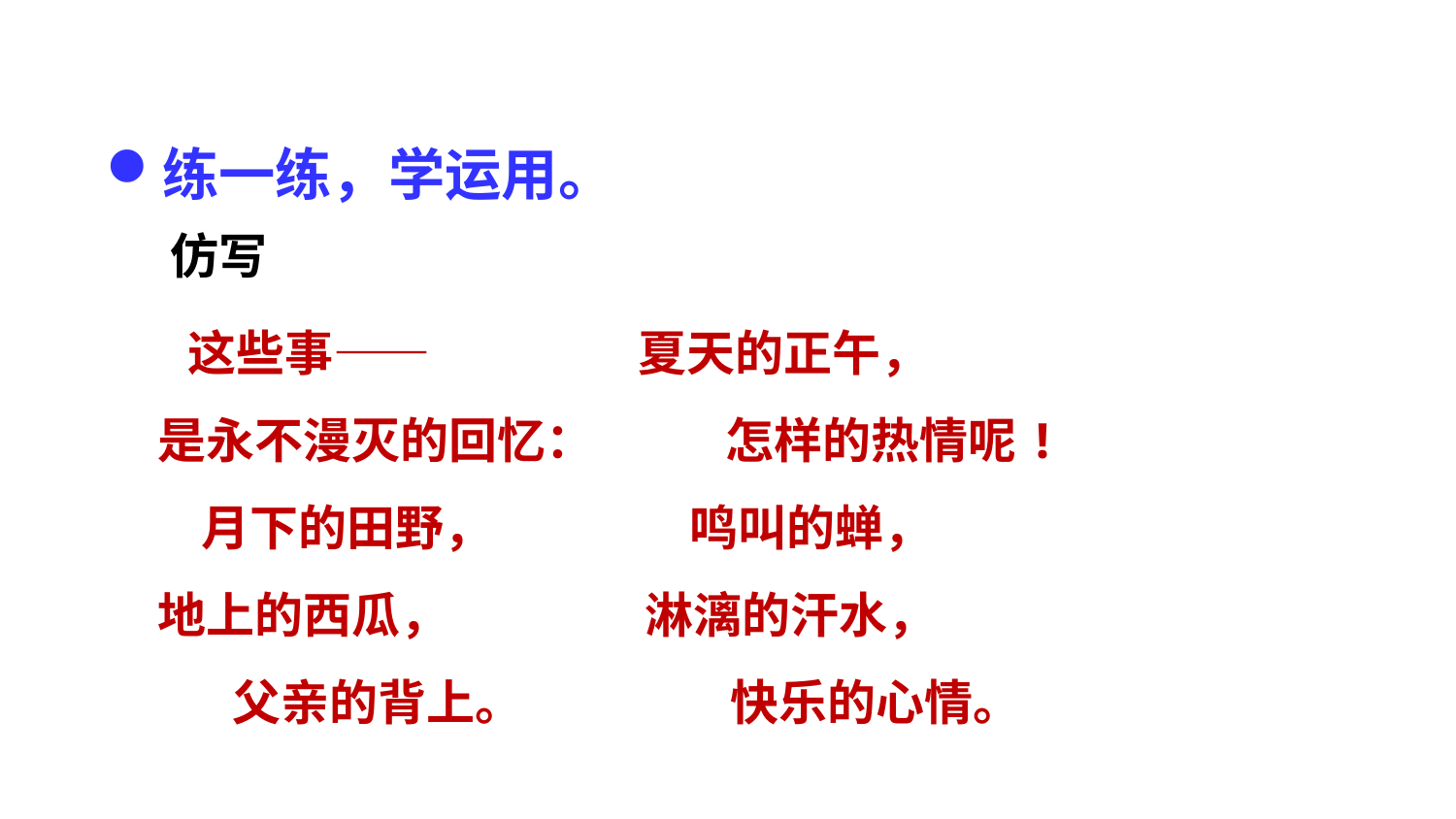

练一练，学运用。
仿写
这些事——                   夏天的正午，
     是永不漫灭的回忆：            怎样的热情呢!
   月下的田野，                  鸣叫的蝉，
     地上的西瓜，                  淋漓的汗水，
   父亲的背上。                   快乐的心情。